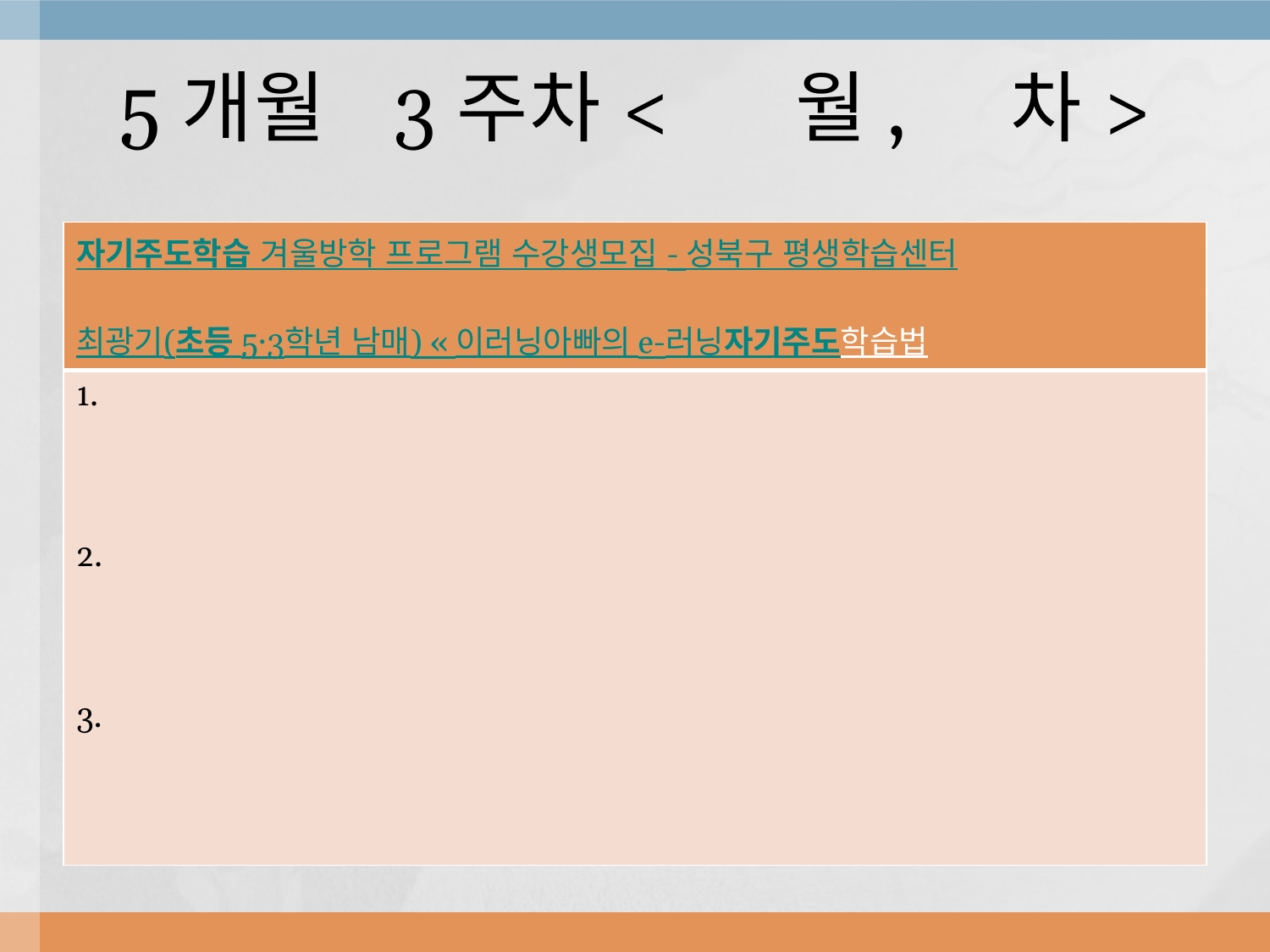

# 5개월  3주차<     월,    차>
| 자기주도학습 겨울방학 프로그램 수강생모집 - 성북구 평생학습센터 최광기(초등 5·3학년 남매) « 이러닝아빠의 e-러닝자기주도학습법 |
| --- |
| 1. 2. 3. |